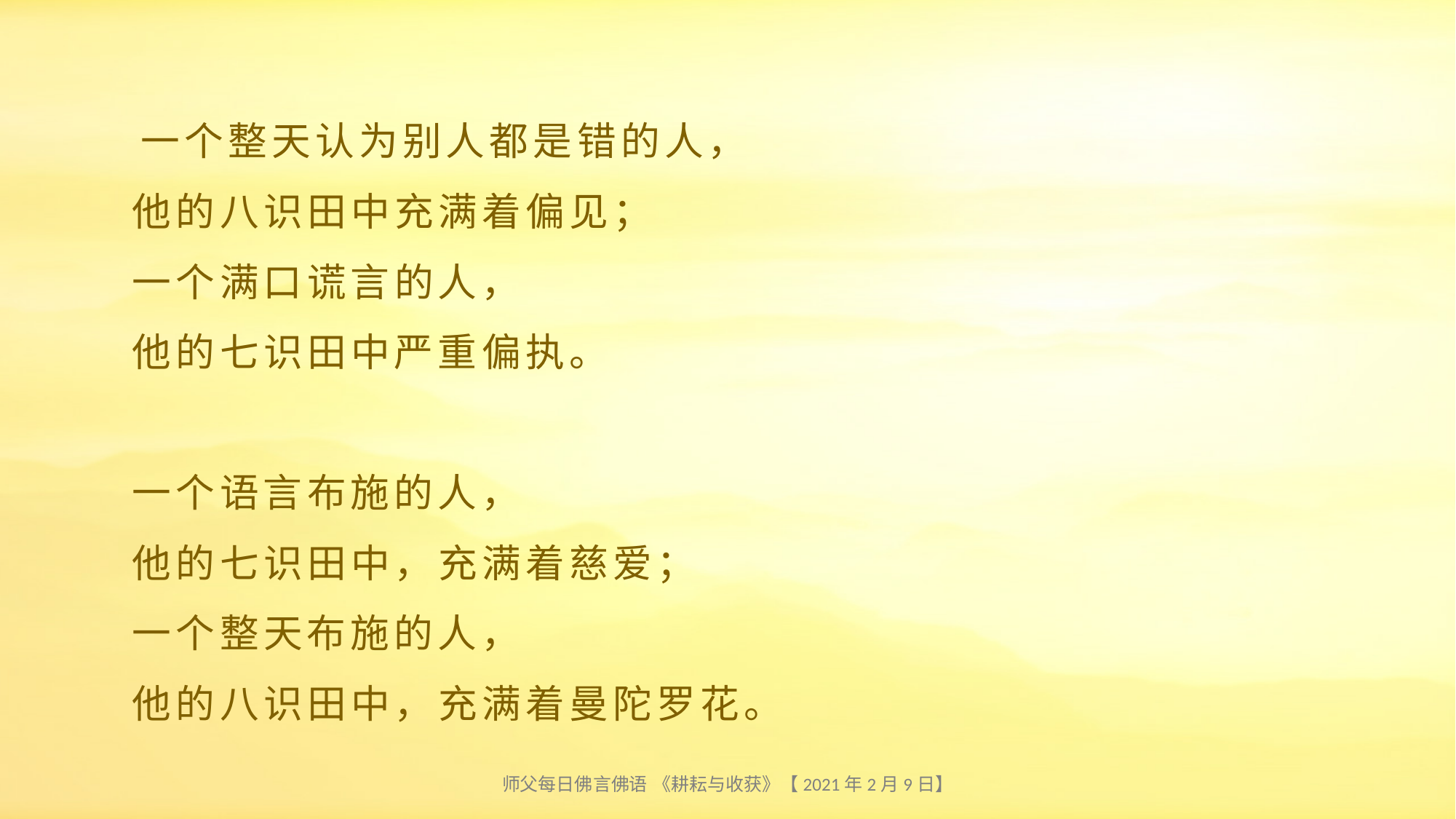

# 一个整天认为别人都是错的人， 他的八识田中充满着偏见； 一个满口谎言的人， 他的七识田中严重偏执。 一个语言布施的人， 他的七识田中，充满着慈爱； 一个整天布施的人， 他的八识田中，充满着曼陀罗花。
师父每日佛言佛语 《耕耘与收获》【2021年2月9日】